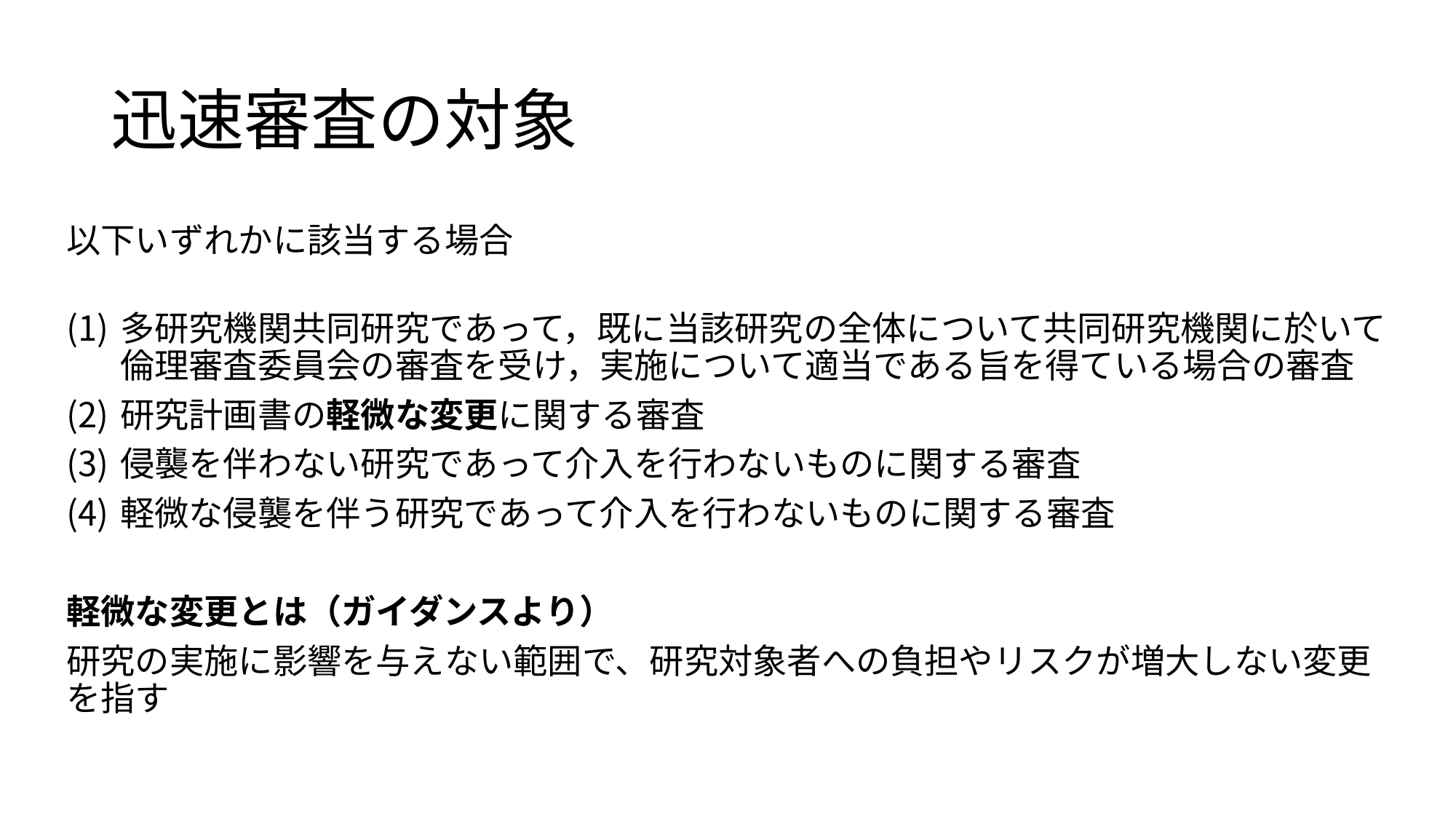

# 迅速審査の対象
以下いずれかに該当する場合

多研究機関共同研究であって，既に当該研究の全体について共同研究機関に於いて倫理審査委員会の審査を受け，実施について適当である旨を得ている場合の審査
研究計画書の軽微な変更に関する審査
侵襲を伴わない研究であって介入を行わないものに関する審査
軽微な侵襲を伴う研究であって介入を行わないものに関する審査

軽微な変更とは（ガイダンスより）
研究の実施に影響を与えない範囲で、研究対象者への負担やリスクが増大しない変更を指す